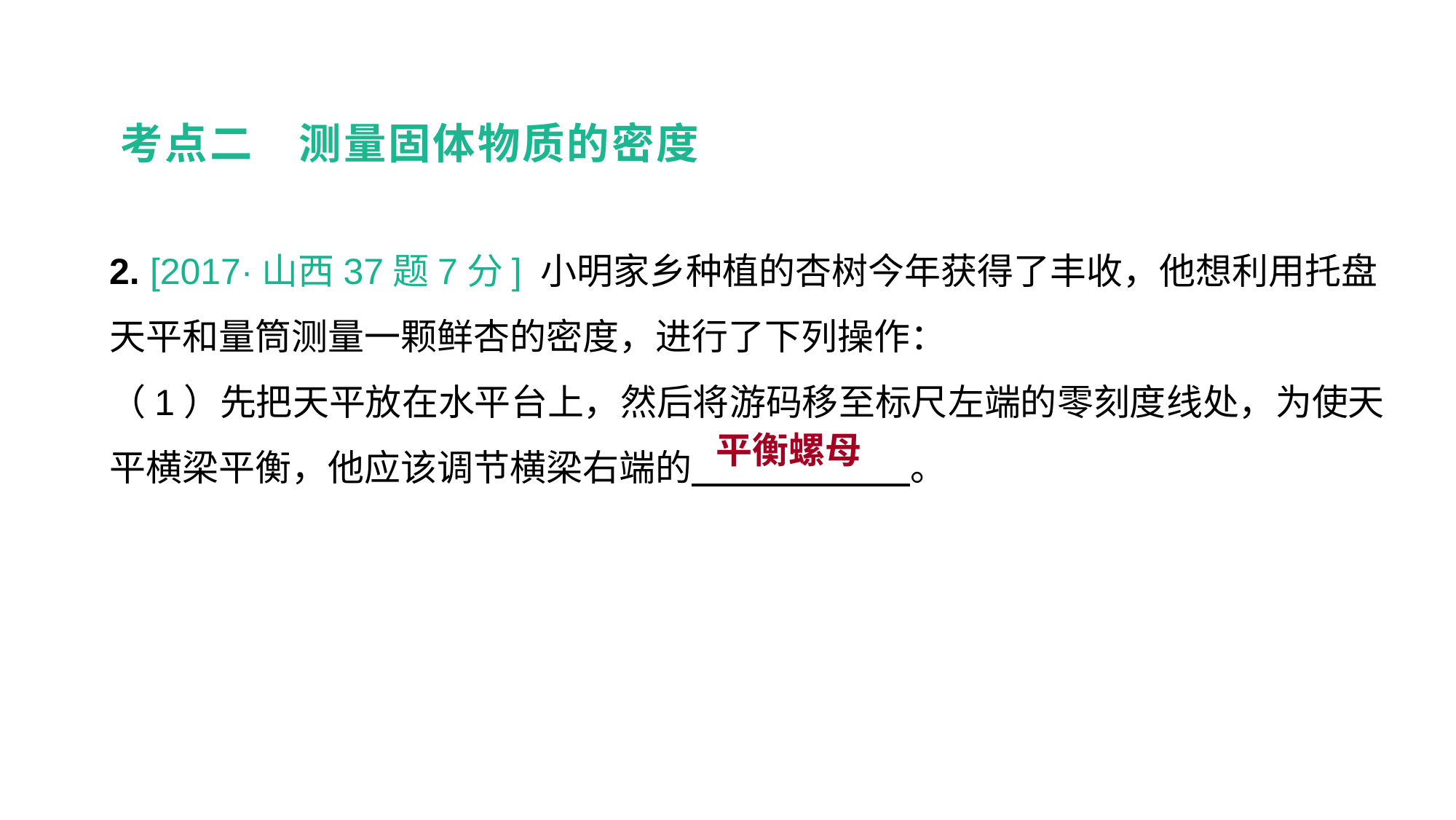

考点二　测量固体物质的密度
2. [2017·山西37题7分] 小明家乡种植的杏树今年获得了丰收，他想利用托盘天平和量筒测量一颗鲜杏的密度，进行了下列操作：
（1）先把天平放在水平台上，然后将游码移至标尺左端的零刻度线处，为使天平横梁平衡，他应该调节横梁右端的　　　　　　。
真题回顾 把握考向
平衡螺母